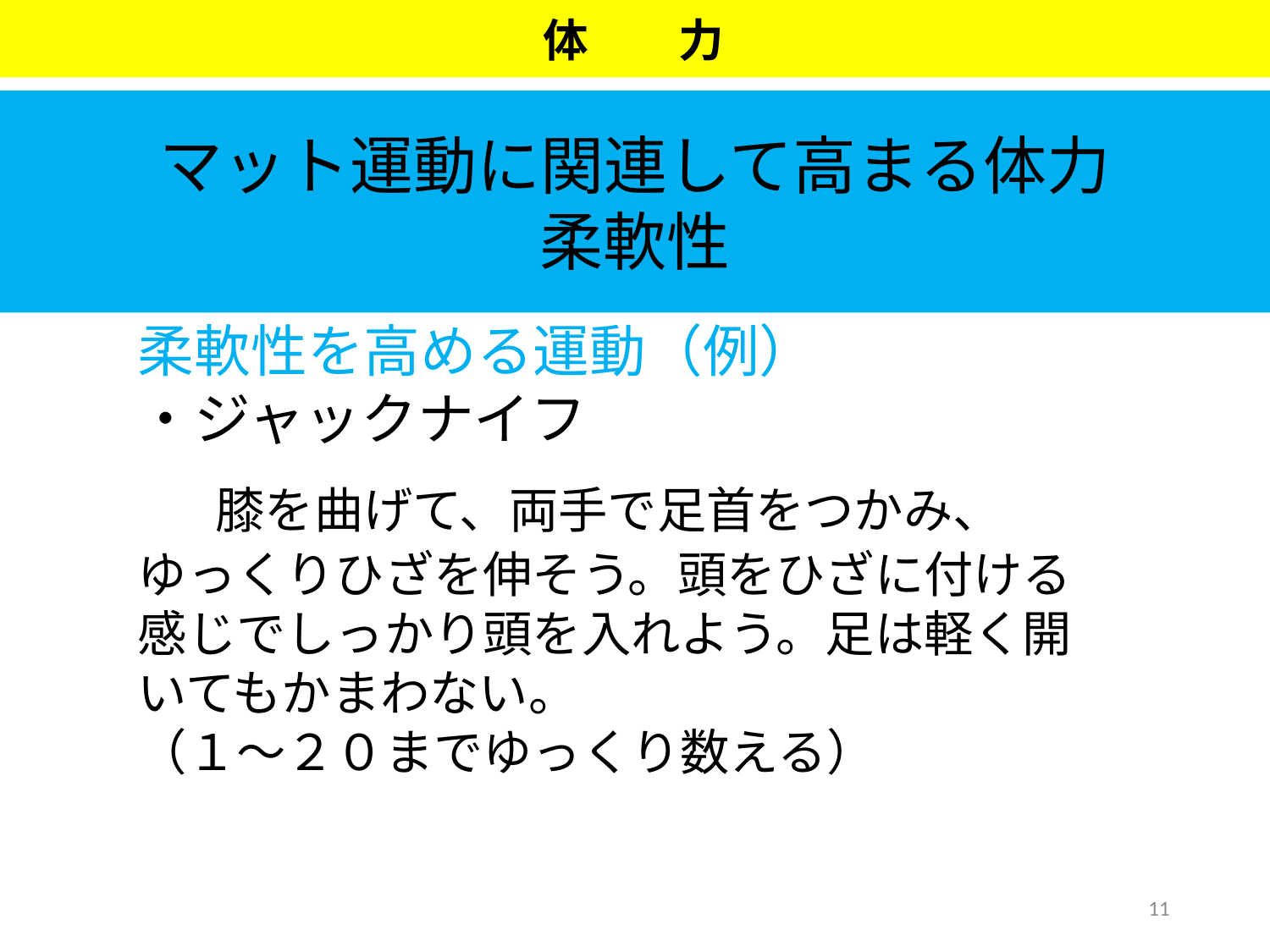

体　　力
マット運動に関連して高まる体力
柔軟性

柔軟性を高める運動（例）
・ジャックナイフ
　膝を曲げて、両手で足首をつかみ、ゆっくりひざを伸そう。頭をひざに付ける感じでしっかり頭を入れよう。足は軽く開いてもかまわない。
（１～２０までゆっくり数える）

11